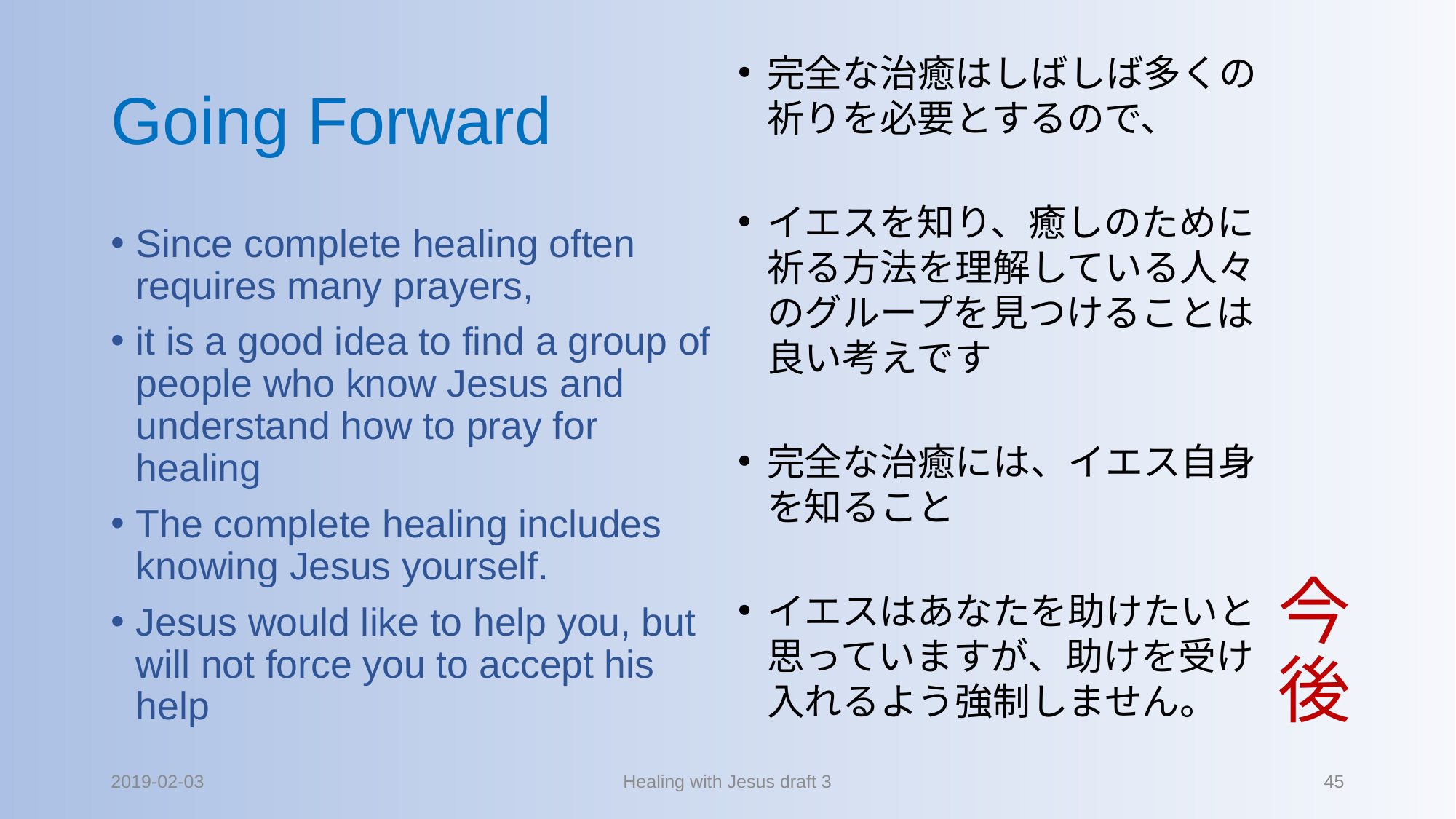

# Going Forward
完全な治癒はしばしば多くの祈りを必要とするので、
イエスを知り、癒しのために祈る方法を理解している人々のグループを見つけることは良い考えです
完全な治癒には、イエス自身を知ること
イエスはあなたを助けたいと思っていますが、助けを受け入れるよう強制しません。
今後
Since complete healing often requires many prayers,
it is a good idea to find a group of people who know Jesus and understand how to pray for healing
The complete healing includes knowing Jesus yourself.
Jesus would like to help you, but will not force you to accept his help
2019-02-03
Healing with Jesus draft 3
45